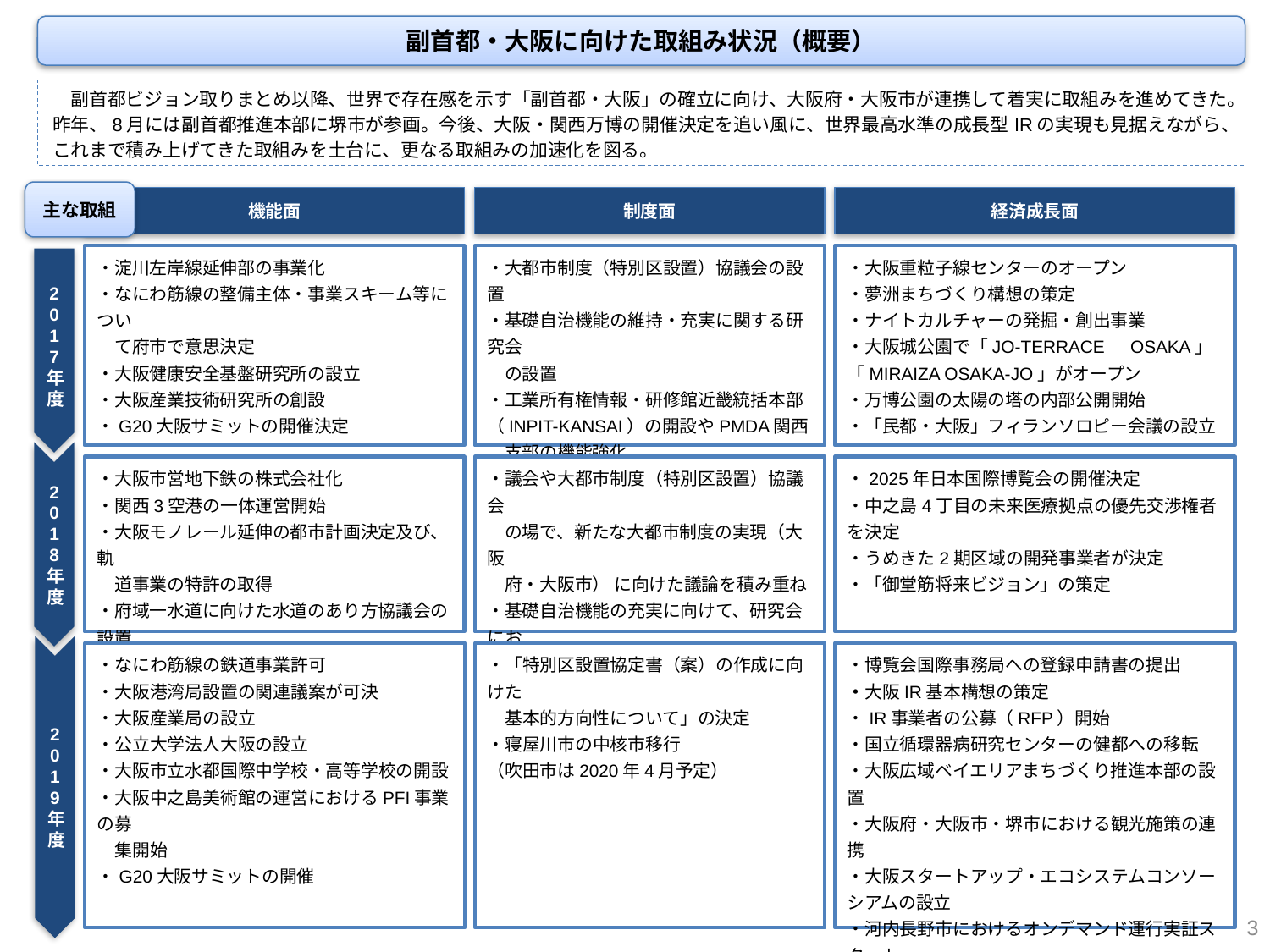

経済成長面
副首都・大阪に向けた取組み状況（概要）
機能面
制度面
　副首都ビジョン取りまとめ以降、世界で存在感を示す「副首都・大阪」の確立に向け、大阪府・大阪市が連携して着実に取組みを進めてきた。昨年、8月には副首都推進本部に堺市が参画。今後、大阪・関西万博の開催決定を追い風に、世界最高水準の成長型IRの実現も見据えながら、これまで積み上げてきた取組みを土台に、更なる取組みの加速化を図る。
主な取組
・淀川左岸線延伸部の事業化
・なにわ筋線の整備主体・事業スキーム等につい
　て府市で意思決定
・大阪健康安全基盤研究所の設立
・大阪産業技術研究所の創設
・G20大阪サミットの開催決定
・大都市制度（特別区設置）協議会の設置
・基礎自治機能の維持・充実に関する研究会
　の設置
・工業所有権情報・研修館近畿統括本部
（INPIT-KANSAI）の開設やPMDA関西
　支部の機能強化
・大阪重粒子線センターのオープン
・夢洲まちづくり構想の策定
・ナイトカルチャーの発掘・創出事業
・大阪城公園で「JO-TERRACE　OSAKA」「MIRAIZA OSAKA-JO」がオープン
・万博公園の太陽の塔の内部公開開始
・「民都・大阪」フィランソロピー会議の設立
2
0
1
7
年
度
・大阪市営地下鉄の株式会社化
・関西3空港の一体運営開始
・大阪モノレール延伸の都市計画決定及び、軌
　道事業の特許の取得
・府域一水道に向けた水道のあり方協議会の設置
・大阪府消防広域化推進計画の再策定

・議会や大都市制度（特別区設置）協議会
　の場で、新たな大都市制度の実現（大阪
　府・大阪市） に向けた議論を積み重ね
・基礎自治機能の充実に向けて、研究会にお
　いてテーマ別報告書を取りまとめ
・八尾市の中核市移行
・2025年日本国際博覧会の開催決定
・中之島4丁目の未来医療拠点の優先交渉権者を決定
・うめきた2期区域の開発事業者が決定
・「御堂筋将来ビジョン」の策定
2
0
1
8
年
度
・なにわ筋線の鉄道事業許可
・大阪港湾局設置の関連議案が可決
・大阪産業局の設立
・公立大学法人大阪の設立
・大阪市立水都国際中学校・高等学校の開設
・大阪中之島美術館の運営におけるPFI事業の募
　集開始
・G20大阪サミットの開催
・「特別区設置協定書（案）の作成に向けた
　基本的方向性について」の決定
・寝屋川市の中核市移行
（吹田市は2020年4月予定）

・博覧会国際事務局への登録申請書の提出
・大阪IR基本構想の策定
・IR事業者の公募（RFP）開始
・国立循環器病研究センターの健都への移転
・大阪広域ベイエリアまちづくり推進本部の設置
・大阪府・大阪市・堺市における観光施策の連携
・大阪スタートアップ・エコシステムコンソーシアムの設立
・河内長野市におけるオンデマンド運行実証スタート
・百舌鳥・古市古墳群の世界遺産登録
2
0
1
9
年
度
3